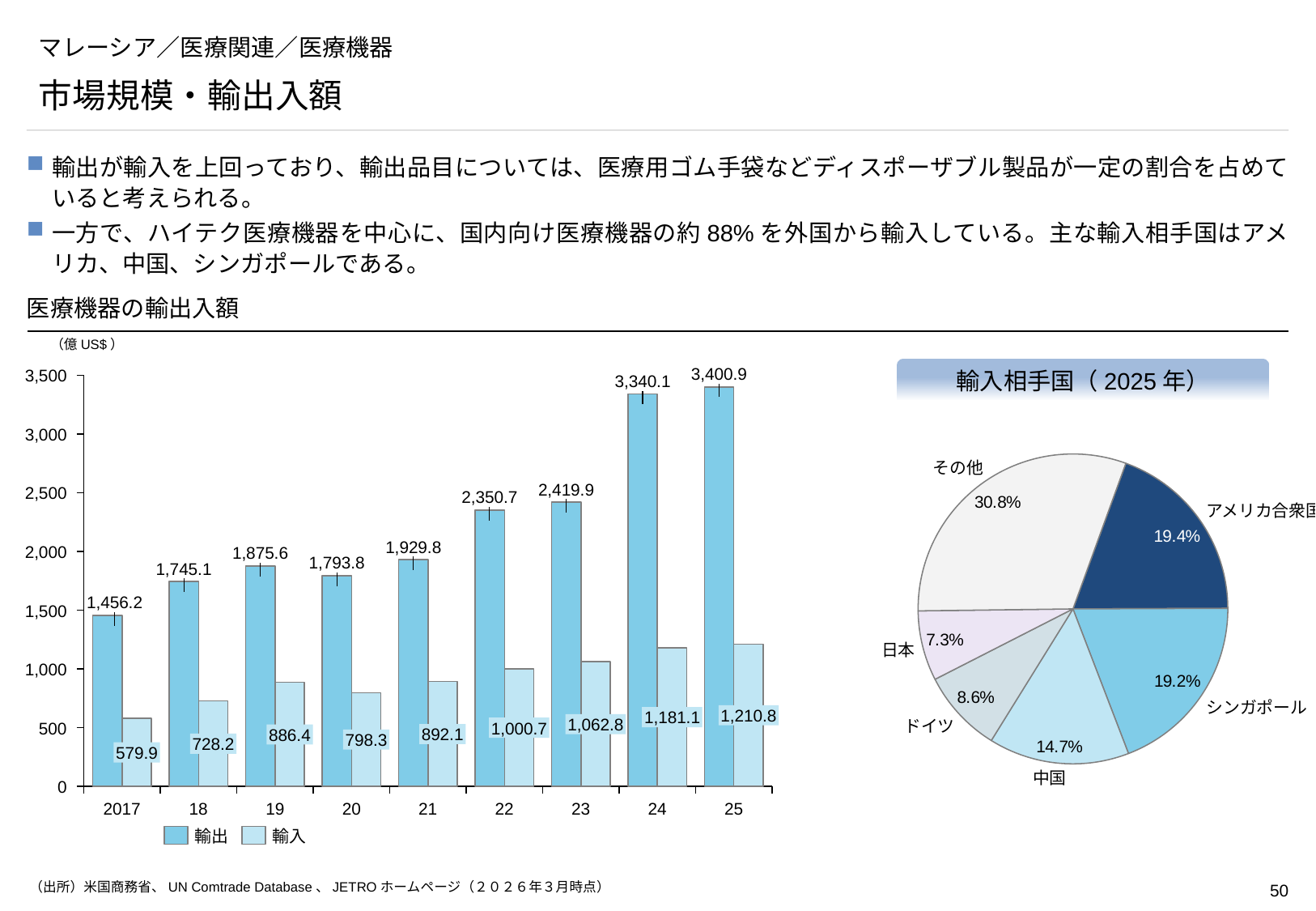

# マレーシア／医療関連／医療機器
市場規模・輸出入額
輸出が輸入を上回っており、輸出品目については、医療用ゴム手袋などディスポーザブル製品が一定の割合を占めていると考えられる。
一方で、ハイテク医療機器を中心に、国内向け医療機器の約88%を外国から輸入している。主な輸入相手国はアメリカ、中国、シンガポールである。
医療機器の輸出入額
（億US$）
輸入相手国（2025年）
3,400.9

### Chart

| Category |  |  |
|---|---|---|
3,500
3,340.1

### Chart

| Category |  |
|---|---|
3,000
その他
2,419.9
2,500
2,350.7
アメリカ合衆国
1,929.8
2,000
1,875.6
1,793.8
1,745.1
1,456.2
1,500
日本
1,000
シンガポール
1,210.8
1,181.1
1,062.8
ドイツ
1,000.7
500
892.1
886.4
798.3
728.2
579.9
中国
0
2017
18
19
20
21
22
23
24
25
輸出
輸入

（出所）米国商務省、UN Comtrade Database、JETROホームページ（２０２６年３月時点）